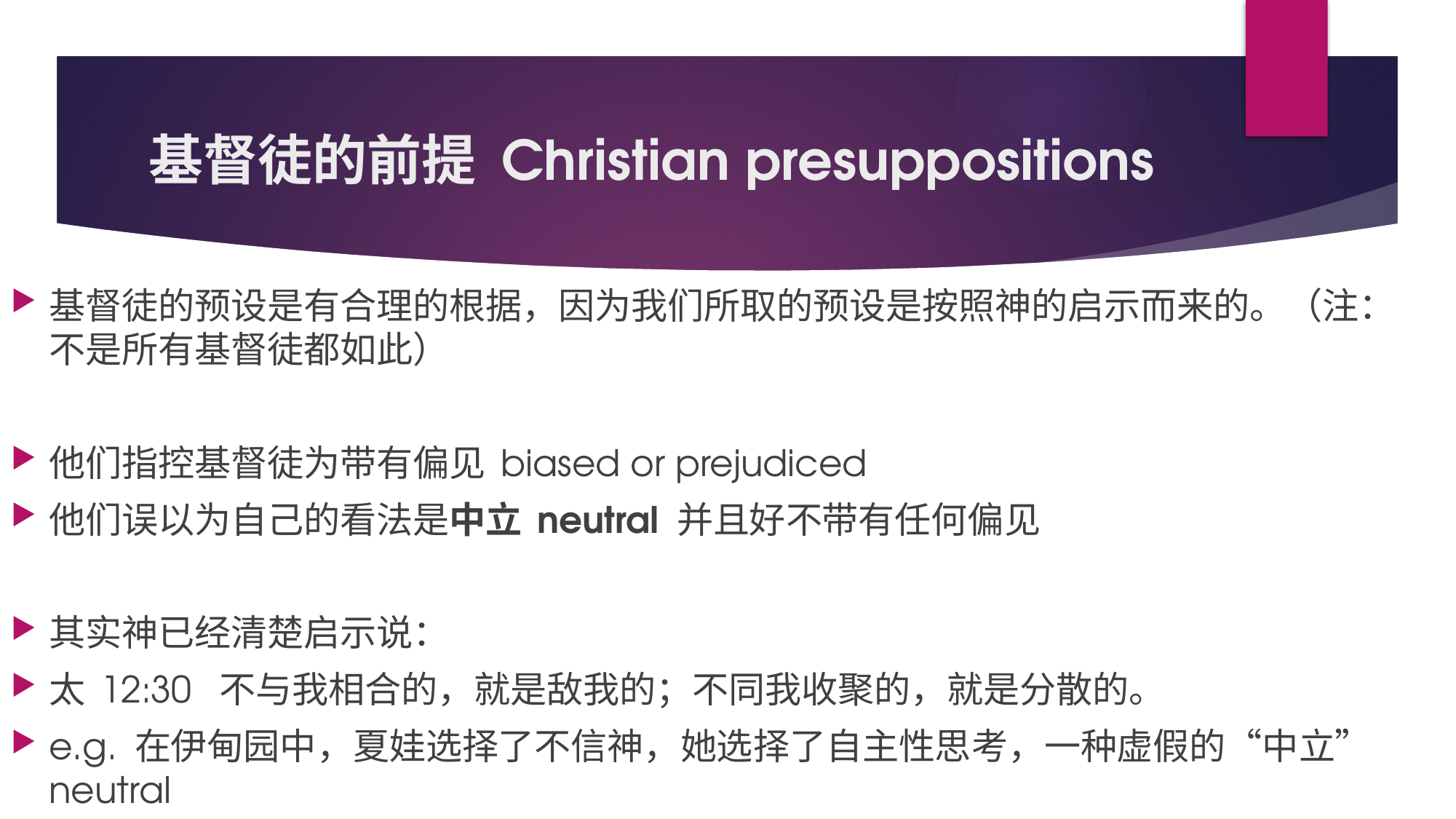

# 基督徒的前提 Christian presuppositions
基督徒的预设是有合理的根据，因为我们所取的预设是按照神的启示而来的。（注：不是所有基督徒都如此）

他们指控基督徒为带有偏见 biased or prejudiced
他们误以为自己的看法是中立 neutral 并且好不带有任何偏见

其实神已经清楚启示说：
太 12:30  不与我相合的，就是敌我的；不同我收聚的，就是分散的。
e.g. 在伊甸园中，夏娃选择了不信神，她选择了自主性思考，一种虚假的“中立” neutral